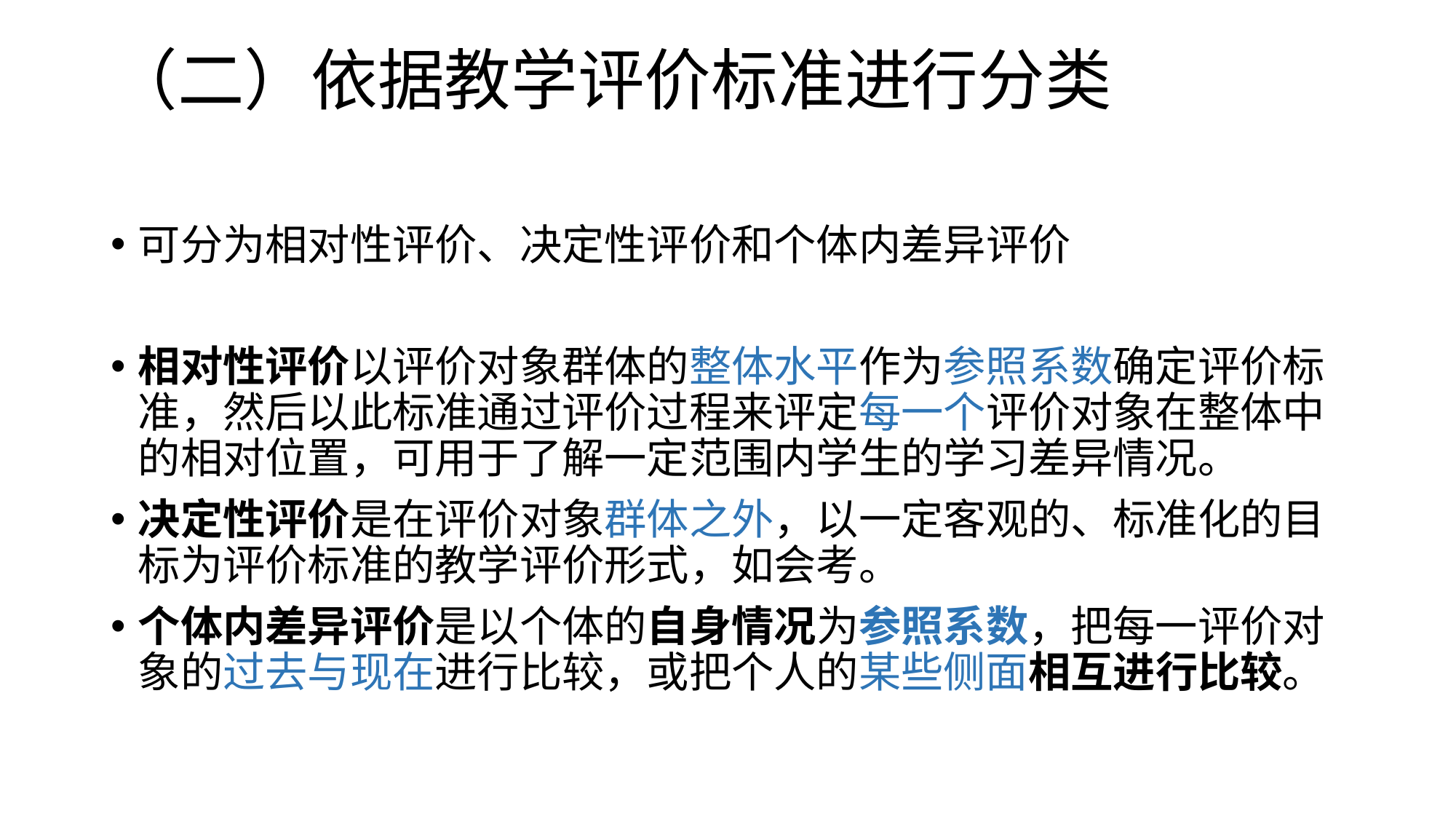

# （二）依据教学评价标准进行分类
可分为相对性评价、决定性评价和个体内差异评价

相对性评价以评价对象群体的整体水平作为参照系数确定评价标准，然后以此标准通过评价过程来评定每一个评价对象在整体中的相对位置，可用于了解一定范围内学生的学习差异情况。
决定性评价是在评价对象群体之外，以一定客观的、标准化的目标为评价标准的教学评价形式，如会考。
个体内差异评价是以个体的自身情况为参照系数，把每一评价对象的过去与现在进行比较，或把个人的某些侧面相互进行比较。